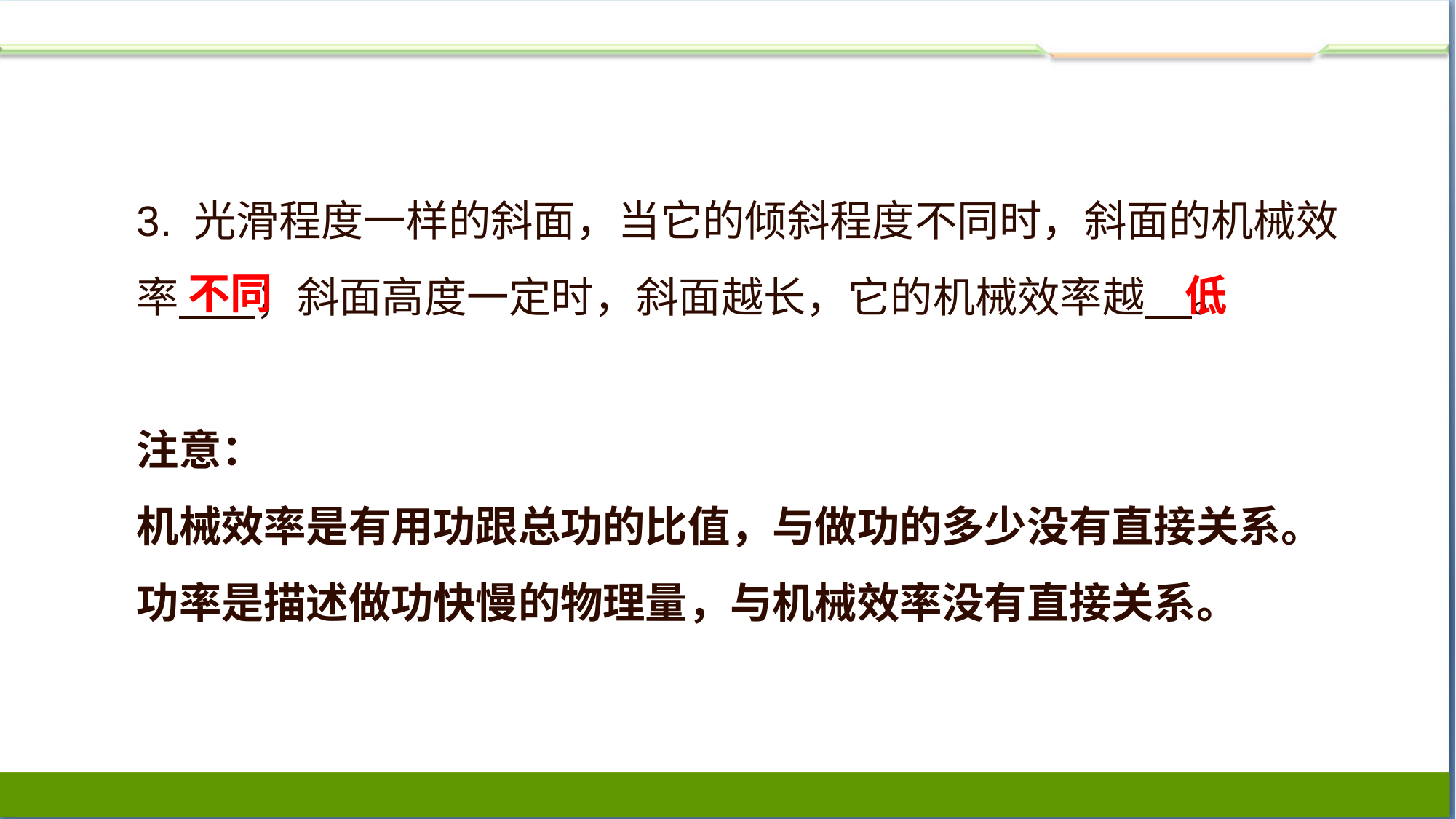

3. 光滑程度一样的斜面，当它的倾斜程度不同时，斜面的机械效率        ；斜面高度一定时，斜面越长，它的机械效率越     。

注意：
机械效率是有用功跟总功的比值，与做功的多少没有直接关系。功率是描述做功快慢的物理量，与机械效率没有直接关系。
不同
低